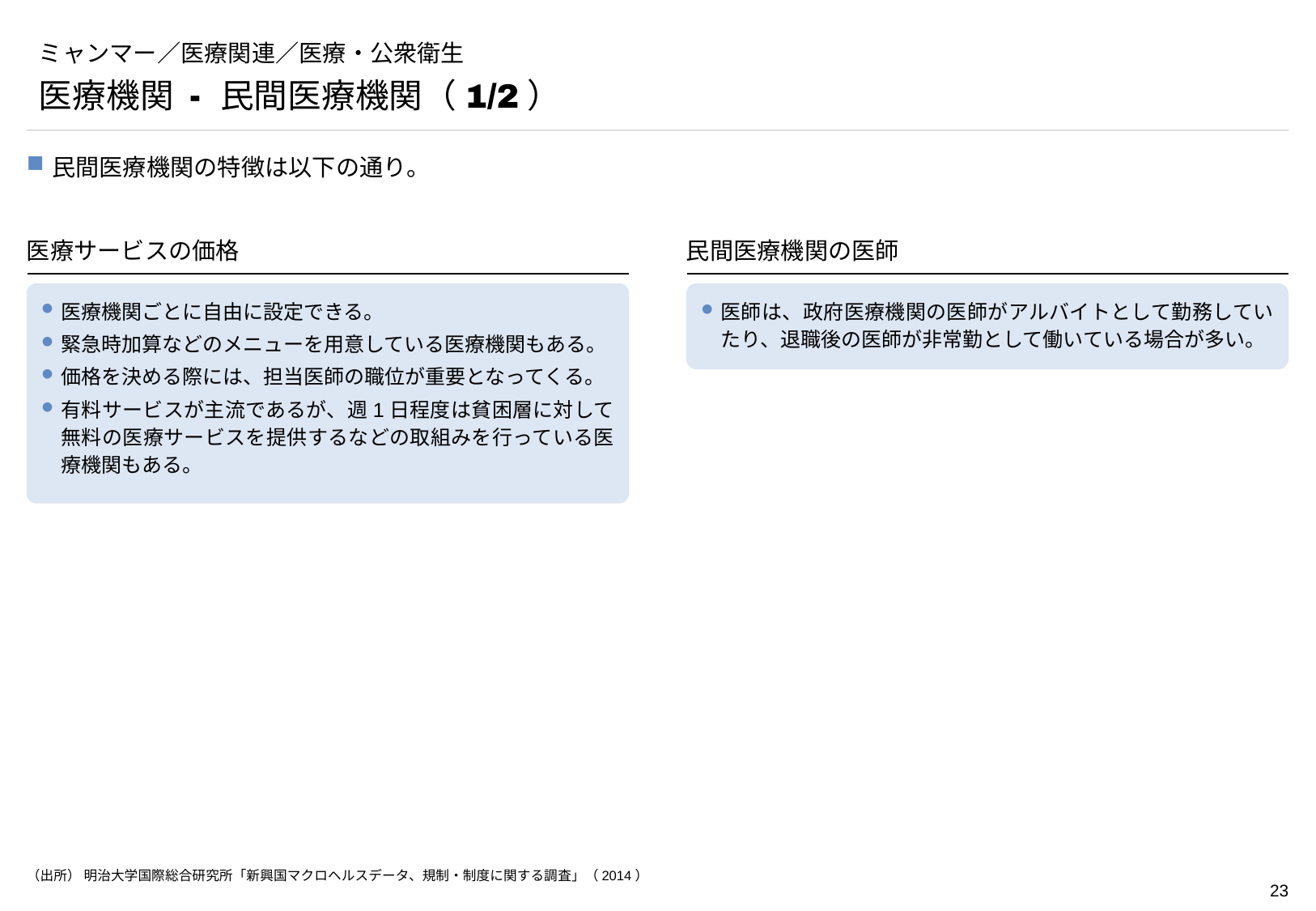

# ミャンマー／医療関連／医療・公衆衛生
医療機関 - 民間医療機関（1/2）
民間医療機関の特徴は以下の通り。
医療サービスの価格
民間医療機関の医師
医療機関ごとに自由に設定できる。
緊急時加算などのメニューを用意している医療機関もある。
価格を決める際には、担当医師の職位が重要となってくる。
有料サービスが主流であるが、週1日程度は貧困層に対して無料の医療サービスを提供するなどの取組みを行っている医療機関もある。
医師は、政府医療機関の医師がアルバイトとして勤務していたり、退職後の医師が非常勤として働いている場合が多い。
（出所） 明治大学国際総合研究所「新興国マクロヘルスデータ、規制・制度に関する調査」（2014）